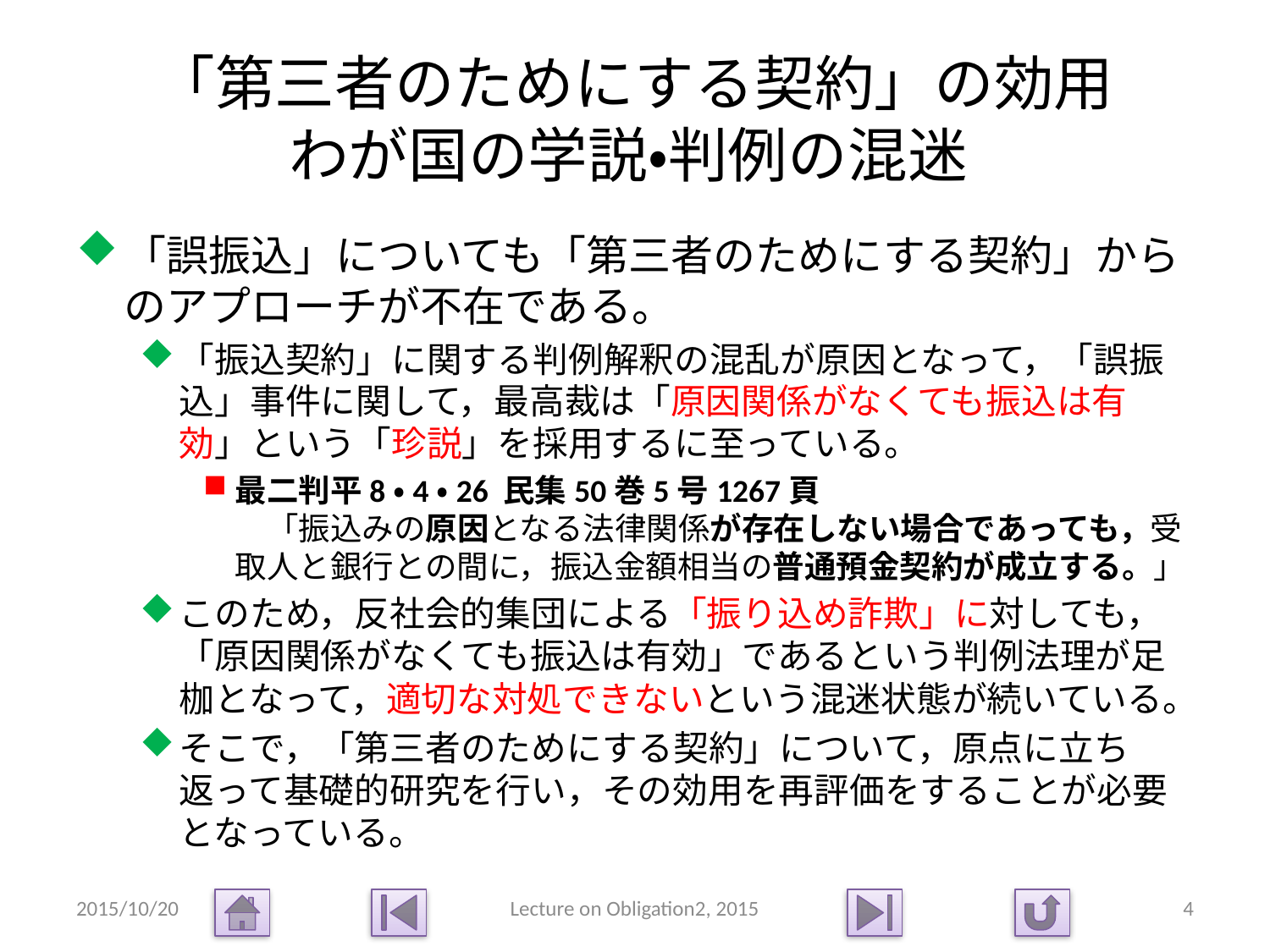

# 「第三者のためにする契約」の効用 わが国の学説・判例の混迷
「誤振込」についても「第三者のためにする契約」からのアプローチが不在である。
「振込契約」に関する判例解釈の混乱が原因となって，「誤振込」事件に関して，最高裁は「原因関係がなくても振込は有効」という「珍説」を採用するに至っている。
最二判平8・4・26 民集50巻5号1267頁
　「振込みの原因となる法律関係が存在しない場合であっても，受取人と銀行との間に，振込金額相当の普通預金契約が成立する。」
このため，反社会的集団による「振り込め詐欺」に対しても，「原因関係がなくても振込は有効」であるという判例法理が足枷となって，適切な対処できないという混迷状態が続いている。
そこで，「第三者のためにする契約」について，原点に立ち返って基礎的研究を行い，その効用を再評価をすることが必要となっている。
2015/10/20
Lecture on Obligation2, 2015
4